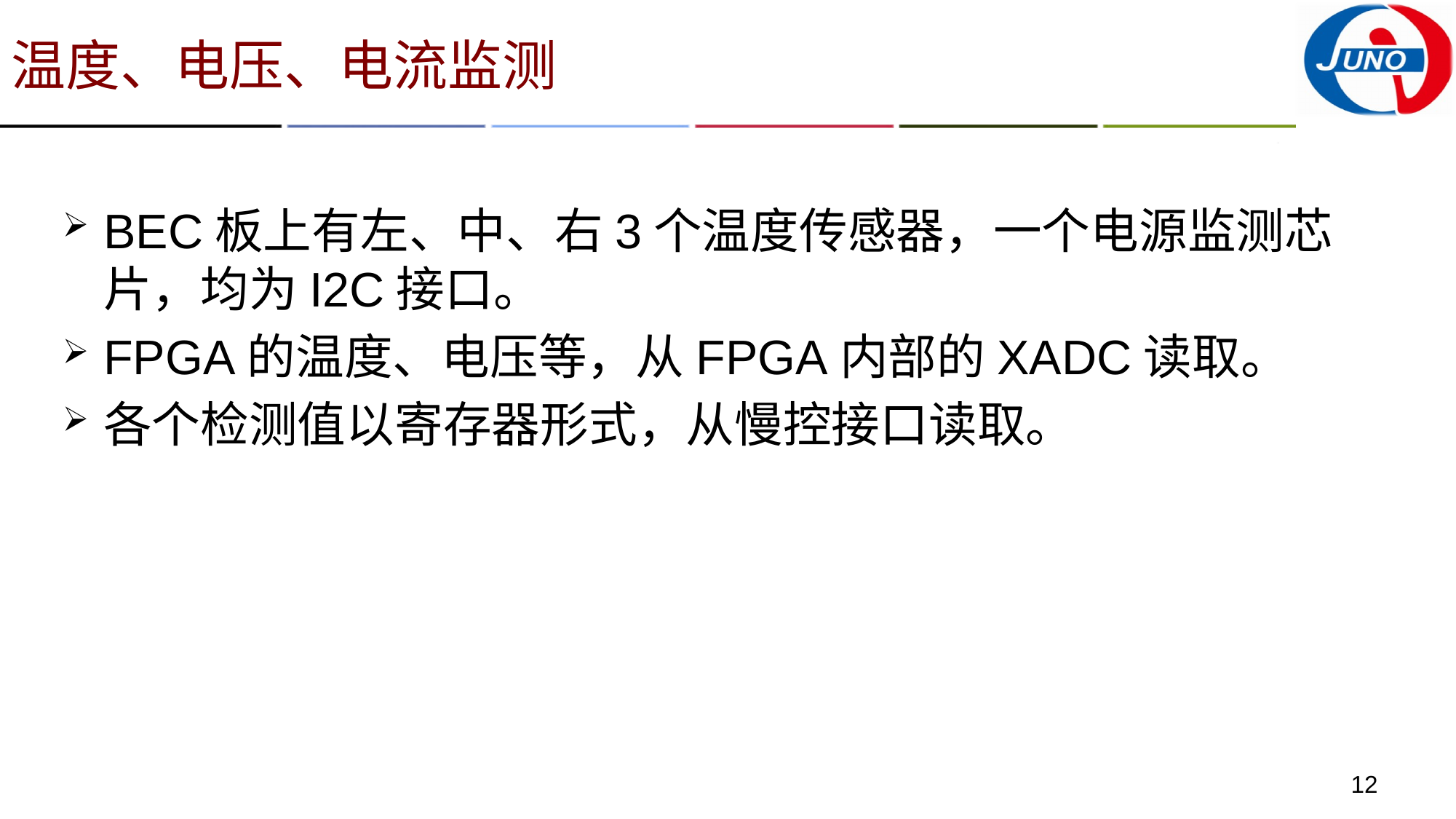

# 温度、电压、电流监测
BEC板上有左、中、右3个温度传感器，一个电源监测芯片，均为I2C接口。
FPGA的温度、电压等，从FPGA内部的XADC读取。
各个检测值以寄存器形式，从慢控接口读取。